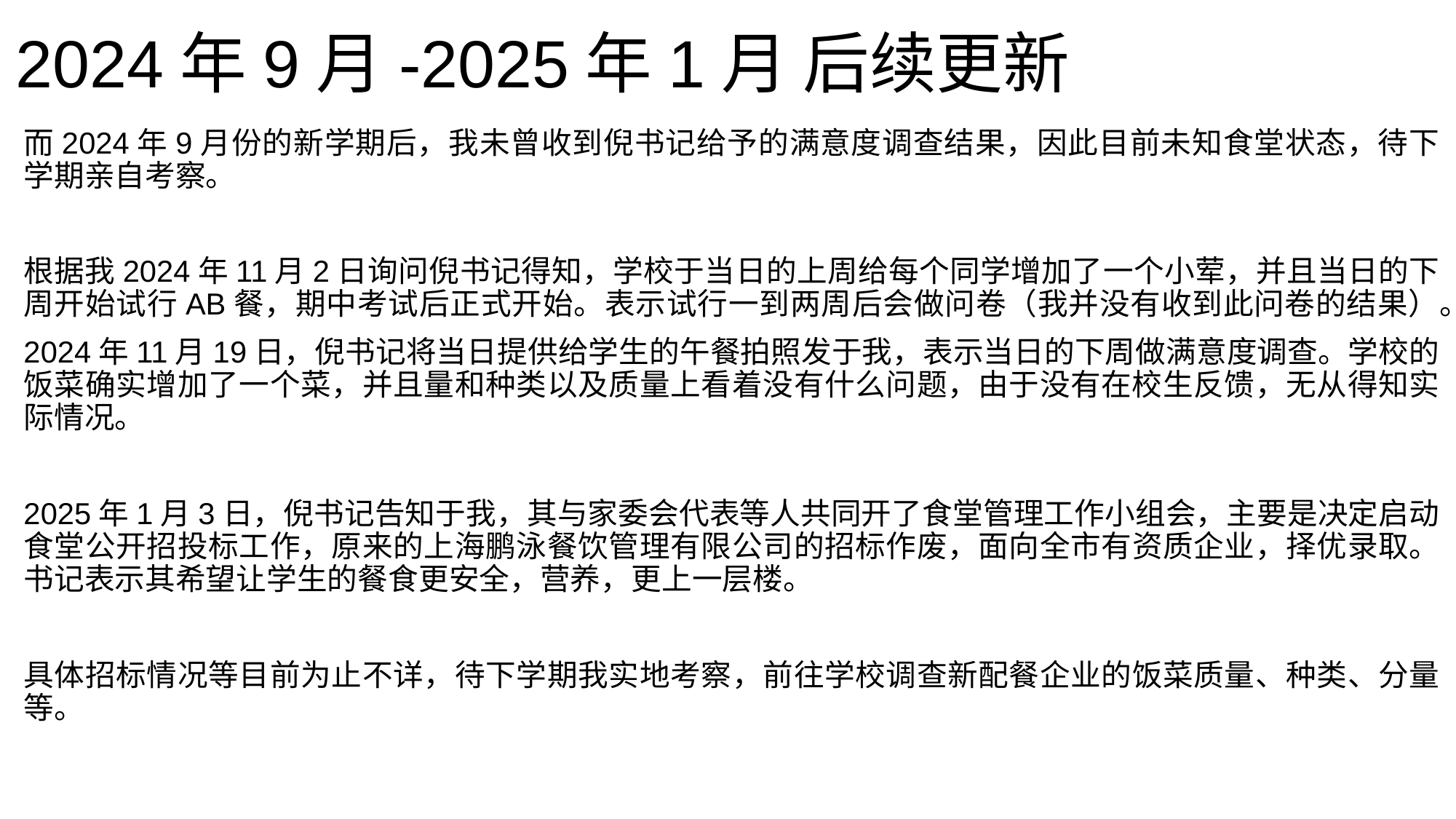

# 2024年9月-2025年1月 后续更新
而2024年9月份的新学期后，我未曾收到倪书记给予的满意度调查结果，因此目前未知食堂状态，待下学期亲自考察。

根据我2024年11月2日询问倪书记得知，学校于当日的上周给每个同学增加了一个小荤，并且当日的下周开始试行AB餐，期中考试后正式开始。表示试行一到两周后会做问卷（我并没有收到此问卷的结果）。
2024年11月19日，倪书记将当日提供给学生的午餐拍照发于我，表示当日的下周做满意度调查。学校的饭菜确实增加了一个菜，并且量和种类以及质量上看着没有什么问题，由于没有在校生反馈，无从得知实际情况。

2025年1月3日，倪书记告知于我，其与家委会代表等人共同开了食堂管理工作小组会，主要是决定启动食堂公开招投标工作，原来的上海鹏泳餐饮管理有限公司的招标作废，面向全市有资质企业，择优录取。书记表示其希望让学生的餐食更安全，营养，更上一层楼。

具体招标情况等目前为止不详，待下学期我实地考察，前往学校调查新配餐企业的饭菜质量、种类、分量等。